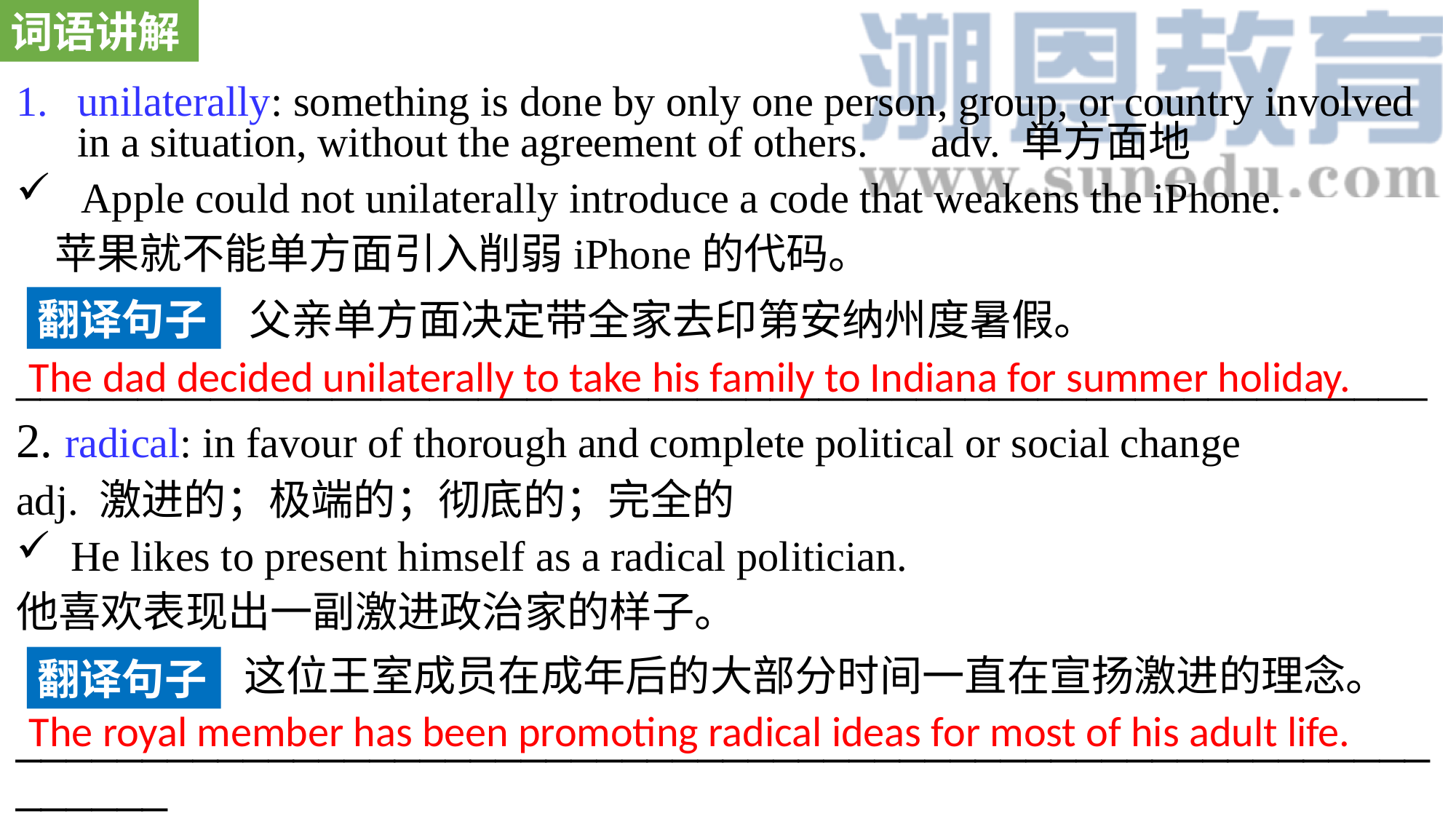

词语讲解
unilaterally: something is done by only one person, group, or country involved in a situation, without the agreement of others.      adv. 单方面地
 Apple could not unilaterally introduce a code that weakens the iPhone.
   苹果就不能单方面引入削弱iPhone的代码。

__________________________________________________________
2. radical: in favour of thorough and complete political or social change
adj. 激进的；极端的；彻底的；完全的
He likes to present himself as a radical politician.
他喜欢表现出一副激进政治家的样子。

______________________________________________________________
翻译句子
父亲单方面决定带全家去印第安纳州度暑假。
The dad decided unilaterally to take his family to Indiana for summer holiday.
翻译句子
这位王室成员在成年后的大部分时间一直在宣扬激进的理念。
The royal member has been promoting radical ideas for most of his adult life.